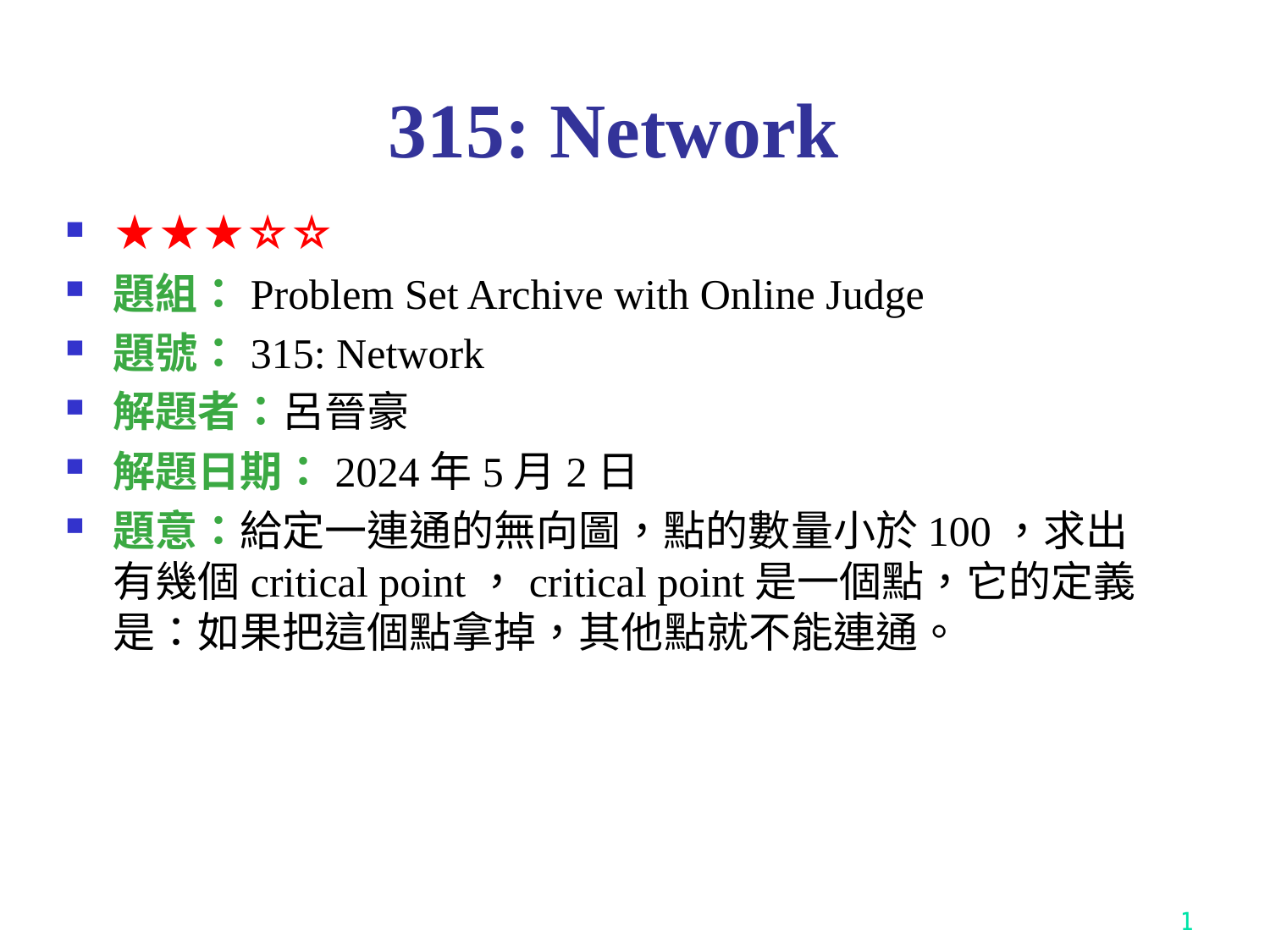

# 315: Network
★★★☆☆
題組：Problem Set Archive with Online Judge
題號：315: Network
解題者：呂晉豪
解題日期：2024年5月2日
題意：給定一連通的無向圖，點的數量小於100，求出有幾個critical point，critical point是一個點，它的定義是：如果把這個點拿掉，其他點就不能連通。
1